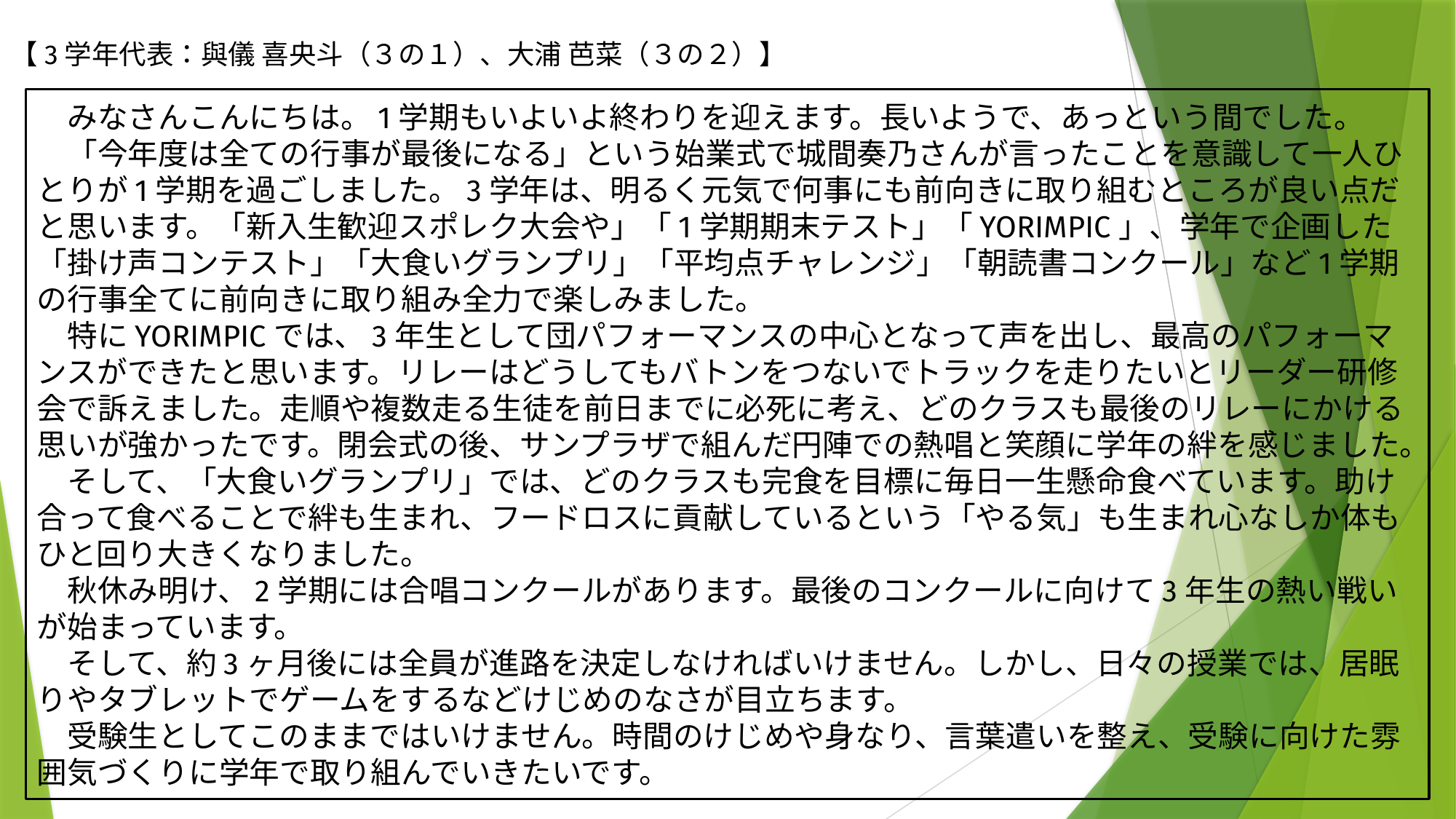

【3学年代表：與儀 喜央斗（３の１）、大浦 芭菜（３の２）】
　みなさんこんにちは。1学期もいよいよ終わりを迎えます。長いようで、あっという間でした。
　「今年度は全ての行事が最後になる」という始業式で城間奏乃さんが言ったことを意識して一人ひとりが1学期を過ごしました。3学年は、明るく元気で何事にも前向きに取り組むところが良い点だと思います。「新入生歓迎スポレク大会や」「1学期期末テスト」「YORIMPIC」、学年で企画した「掛け声コンテスト」「大食いグランプリ」「平均点チャレンジ」「朝読書コンクール」など1学期の行事全てに前向きに取り組み全力で楽しみました。
　特にYORIMPICでは、3年生として団パフォーマンスの中心となって声を出し、最高のパフォーマンスができたと思います。リレーはどうしてもバトンをつないでトラックを走りたいとリーダー研修会で訴えました。走順や複数走る生徒を前日までに必死に考え、どのクラスも最後のリレーにかける思いが強かったです。閉会式の後、サンプラザで組んだ円陣での熱唱と笑顔に学年の絆を感じました。
　そして、「大食いグランプリ」では、どのクラスも完食を目標に毎日一生懸命食べています。助け合って食べることで絆も生まれ、フードロスに貢献しているという「やる気」も生まれ心なしか体もひと回り大きくなりました。
　秋休み明け、2学期には合唱コンクールがあります。最後のコンクールに向けて3年生の熱い戦いが始まっています。
　そして、約3ヶ月後には全員が進路を決定しなければいけません。しかし、日々の授業では、居眠りやタブレットでゲームをするなどけじめのなさが目立ちます。
　受験生としてこのままではいけません。時間のけじめや身なり、言葉遣いを整え、受験に向けた雰囲気づくりに学年で取り組んでいきたいです。